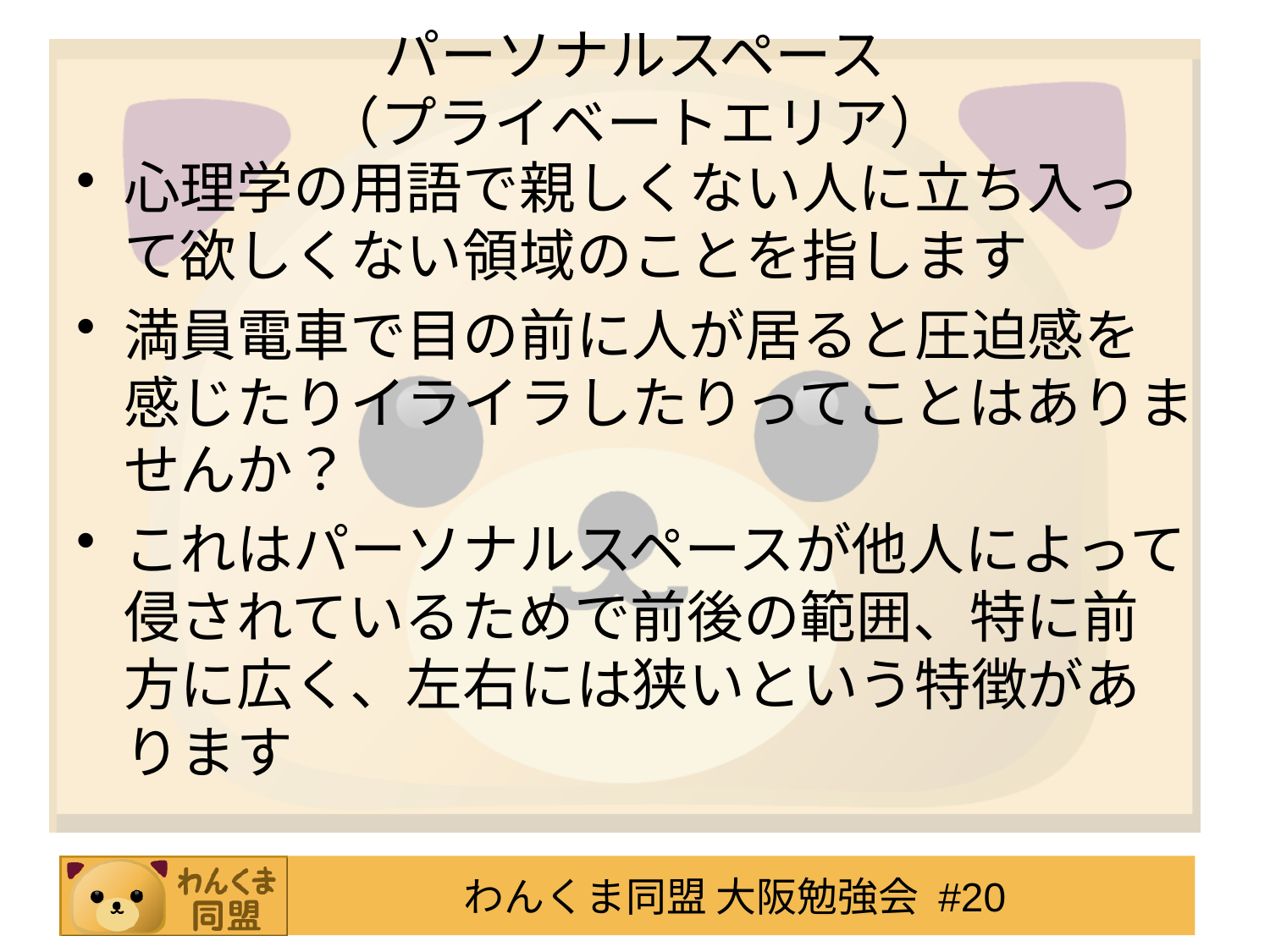

# パーソナルスペース （プライベートエリア）
心理学の用語で親しくない人に立ち入って欲しくない領域のことを指します
満員電車で目の前に人が居ると圧迫感を感じたりイライラしたりってことはありませんか？
これはパーソナルスペースが他人によって侵されているためで前後の範囲、特に前方に広く、左右には狭いという特徴があります